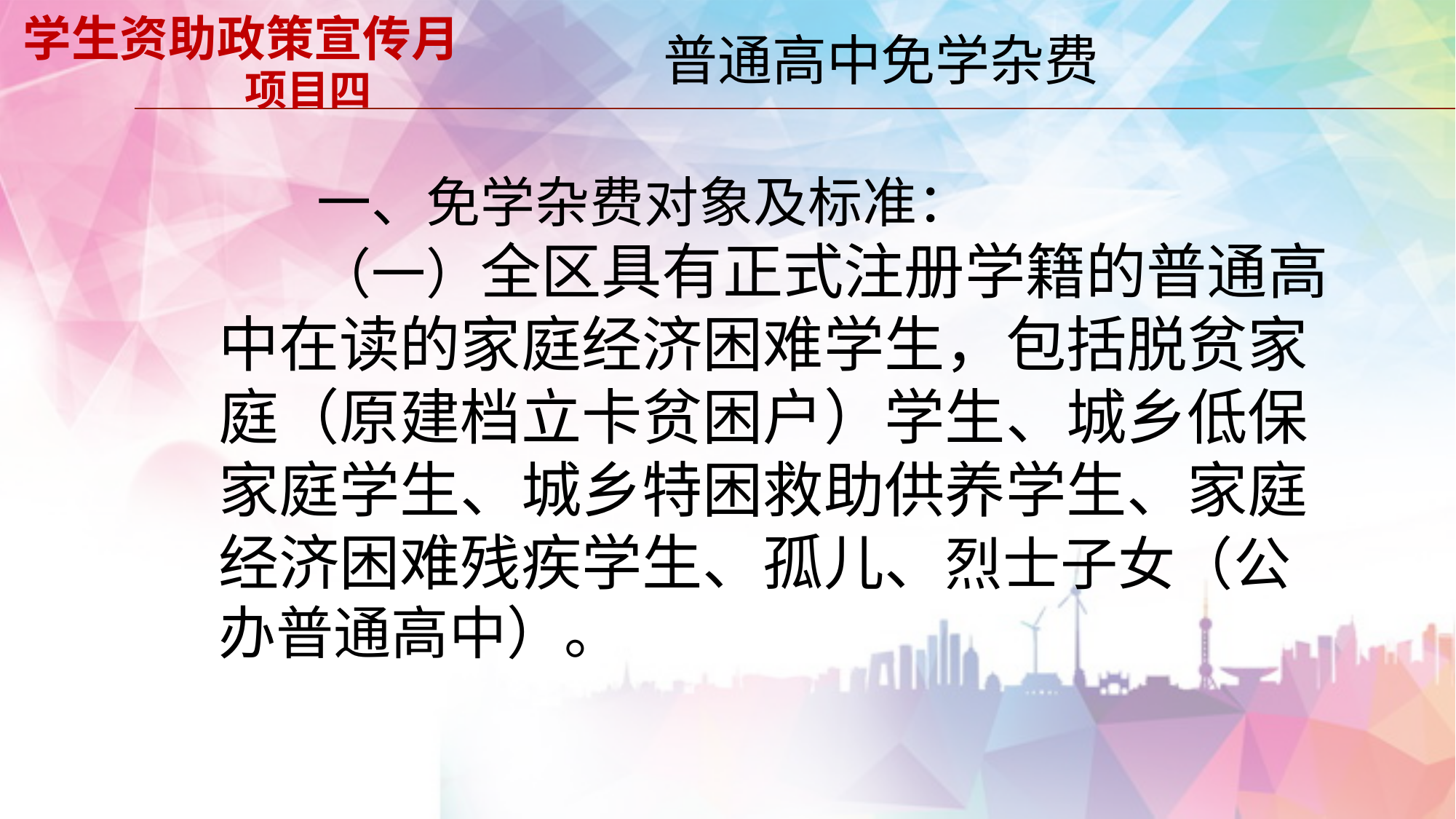

# 学生资助政策宣传月 项目四
               普通高中免学杂费

       一、免学杂费对象及标准：
       （一）全区具有正式注册学籍的普通高中在读的家庭经济困难学生，包括脱贫家庭（原建档立卡贫困户）学生、城乡低保家庭学生、城乡特困救助供养学生、家庭经济困难残疾学生、孤儿、烈士子女（公办普通高中）。